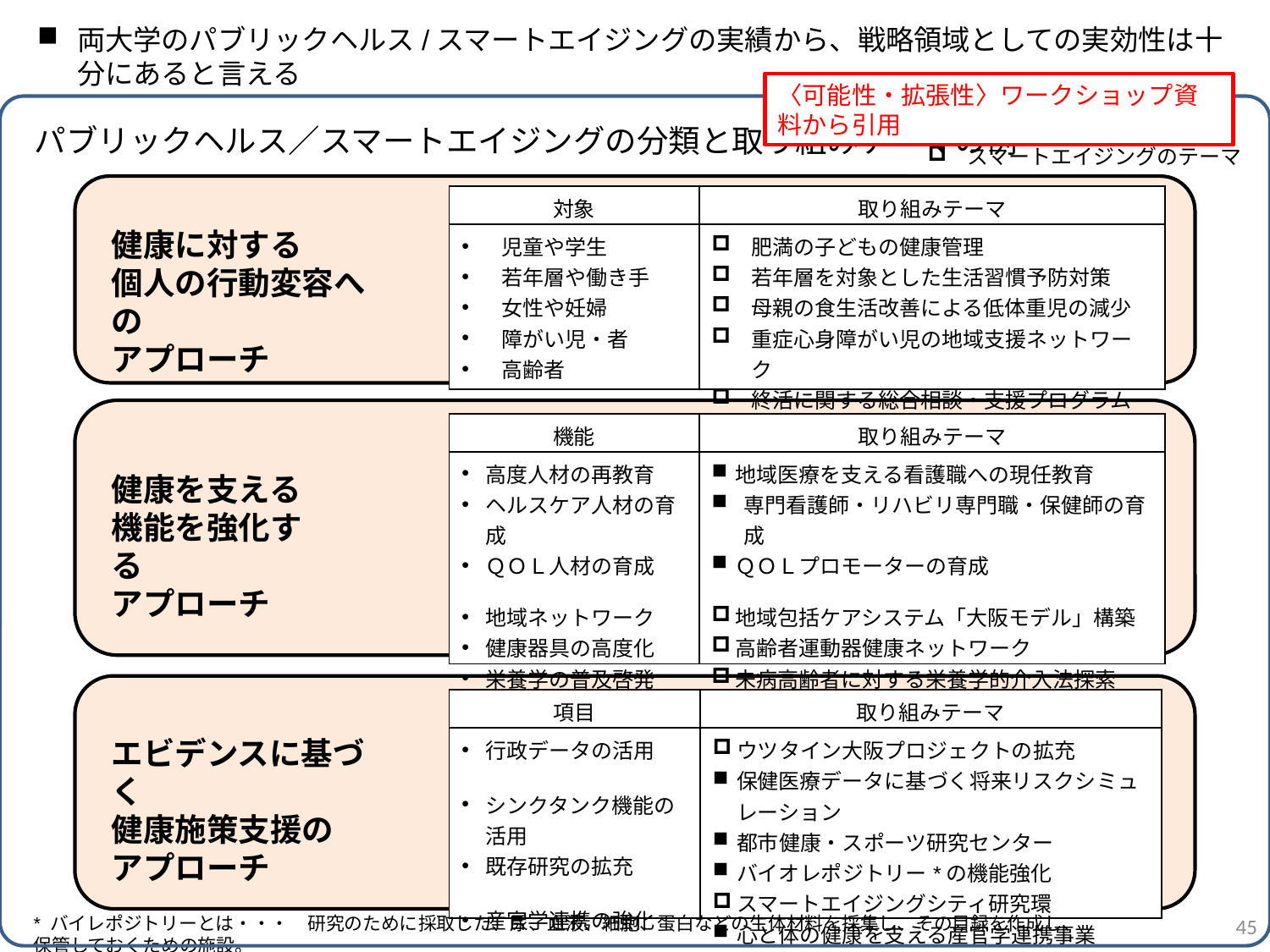

両大学のパブリックヘルス/スマートエイジングの実績から、戦略領域としての実効性は十分にあると言える
〈可能性・拡張性〉ワークショップ資料から引用

パブリックヘルスのテーマ
スマートエイジングのテーマ
パブリックヘルス／スマートエイジングの分類と取り組みテーマの例

| 対象 | 取り組みテーマ |
| --- | --- |
| 児童や学生 若年層や働き手 女性や妊婦 障がい児・者 高齢者 | 肥満の子どもの健康管理 若年層を対象とした生活習慣予防対策 母親の食生活改善による低体重児の減少 重症心身障がい児の地域支援ネットワーク 終活に関する総合相談・支援プログラム |
健康に対する
個人の行動変容への
アプローチ

| 機能 | 取り組みテーマ |
| --- | --- |
| 高度人材の再教育 ヘルスケア人材の育成 ＱＯＬ人材の育成 地域ネットワーク 健康器具の高度化 栄養学の普及啓発 | 地域医療を支える看護職への現任教育 専門看護師・リハビリ専門職・保健師の育成 ＱＯＬプロモーターの育成 地域包括ケアシステム「大阪モデル」構築 高齢者運動器健康ネットワーク 未病高齢者に対する栄養学的介入法探索 |
健康を支える
機能を強化する
アプローチ

| 項目 | 取り組みテーマ |
| --- | --- |
| 行政データの活用 シンクタンク機能の活用 既存研究の拡充 産官学連携の強化 | ウツタイン大阪プロジェクトの拡充 保健医療データに基づく将来リスクシミュレーション 都市健康・スポーツ研究センター バイオレポジトリー\*の機能強化 スマートエイジングシティ研究環 心と体の健康を支える産官学連携事業 |
エビデンスに基づく
健康施策支援の
アプローチ
45
* バイレポジトリーとは・・・　研究のために採取した、尿、血液、細胞、蛋白などの生体材料を採集し、その目録を作成し、保管しておくための施設。